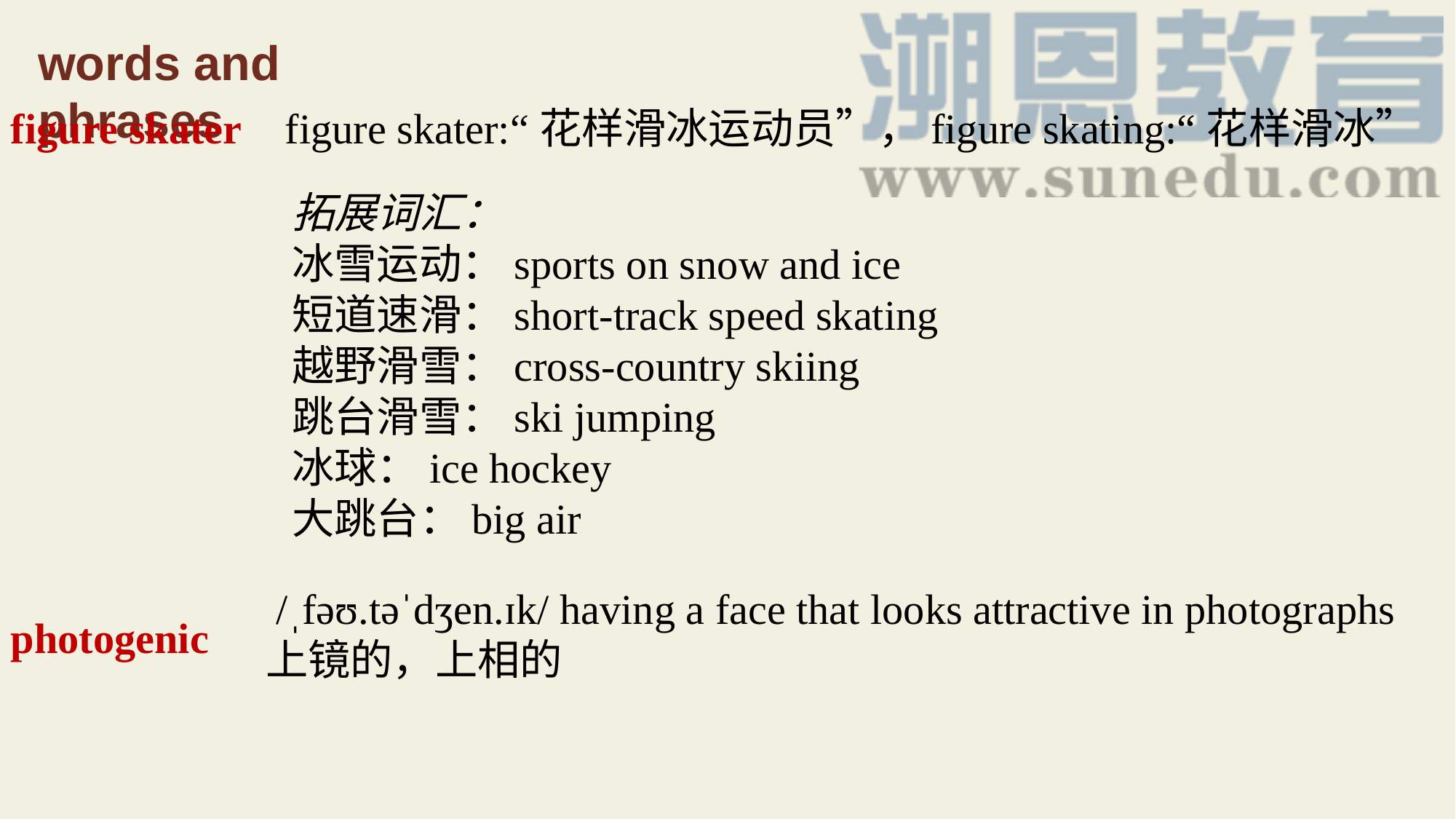

words and phrases
figure skater

photogenic

figure skater:“花样滑冰运动员”，figure skating:“花样滑冰”
拓展词汇：
冰雪运动：sports on snow and ice
短道速滑：short-track speed skating
越野滑雪：cross-country skiing
跳台滑雪：ski jumping
冰球：ice hockey
大跳台：big air
 /ˌfəʊ.təˈdʒen.ɪk/ having a face that looks attractive in photographs
上镜的，上相的